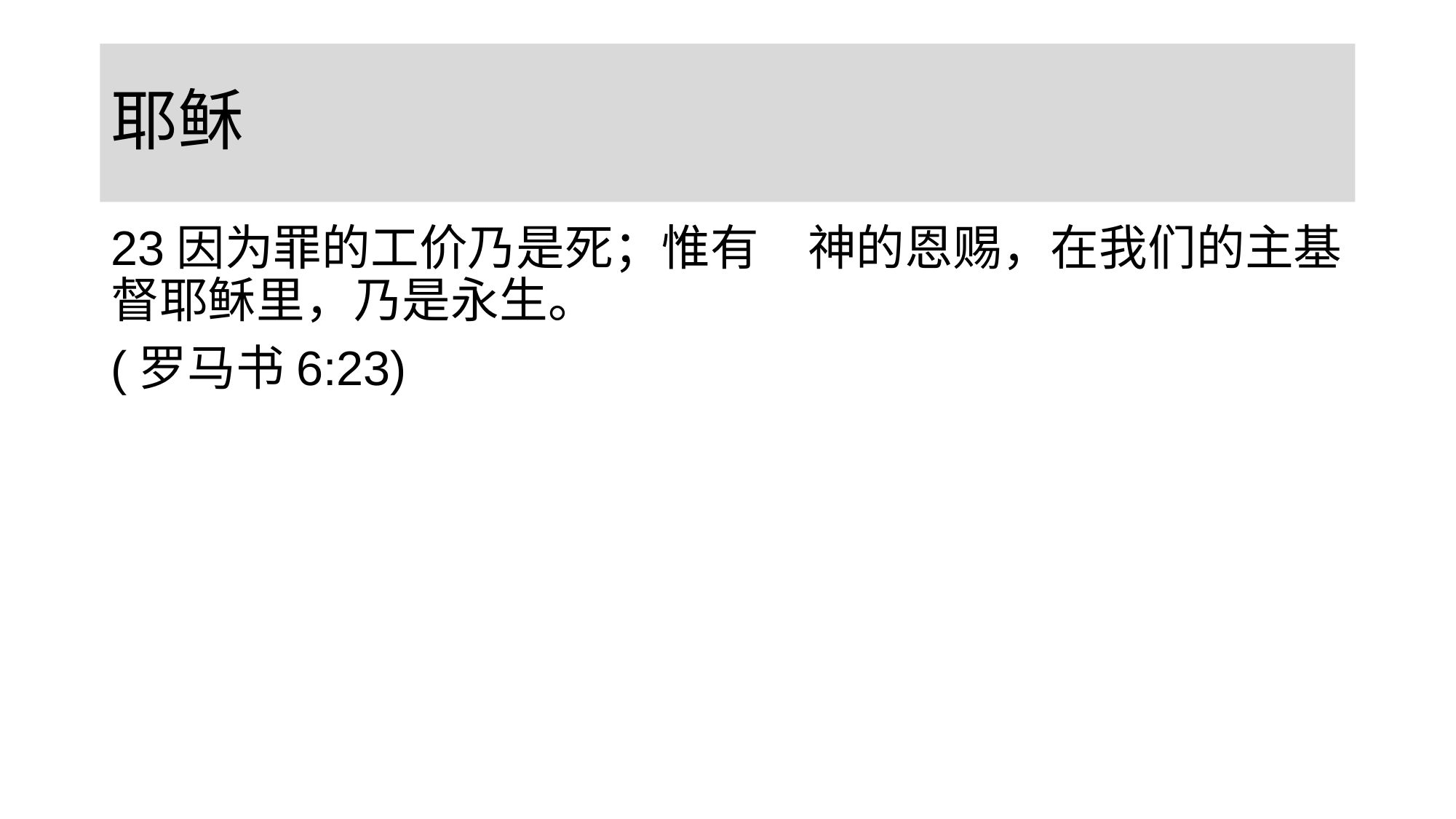

# 耶稣
23因为罪的工价乃是死；惟有　神的恩赐，在我们的主基督耶稣里，乃是永生。
(罗马书6:23)